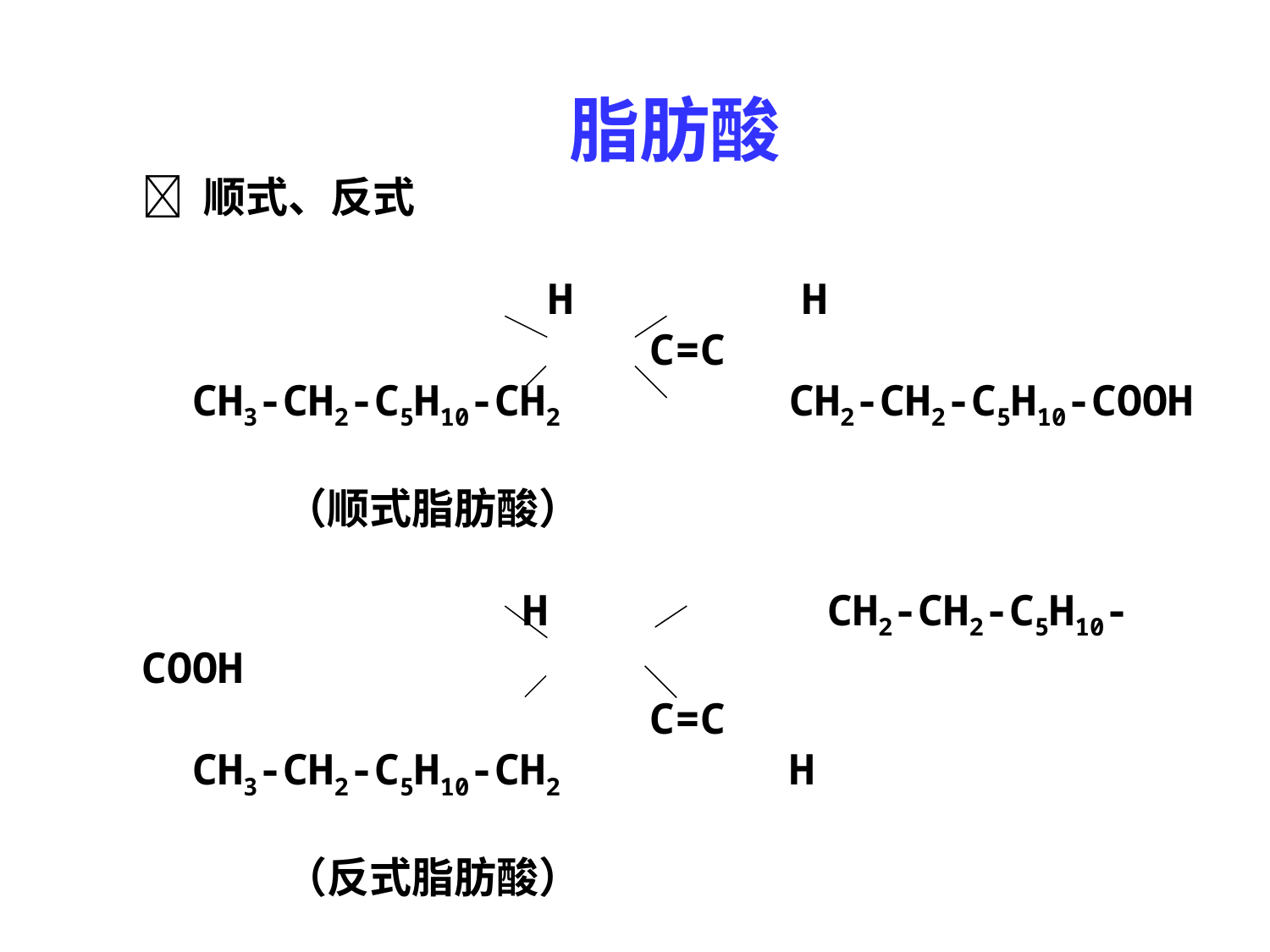

脂肪酸
∗ 顺式、反式

                H         H
                    C=C
  CH3-CH2-C5H10-CH2         CH2-CH2-C5H10-COOH

              （顺式脂肪酸）

               H           CH2-CH2-C5H10-COOH
                    C=C
  CH3-CH2-C5H10-CH2         H

              （反式脂肪酸）